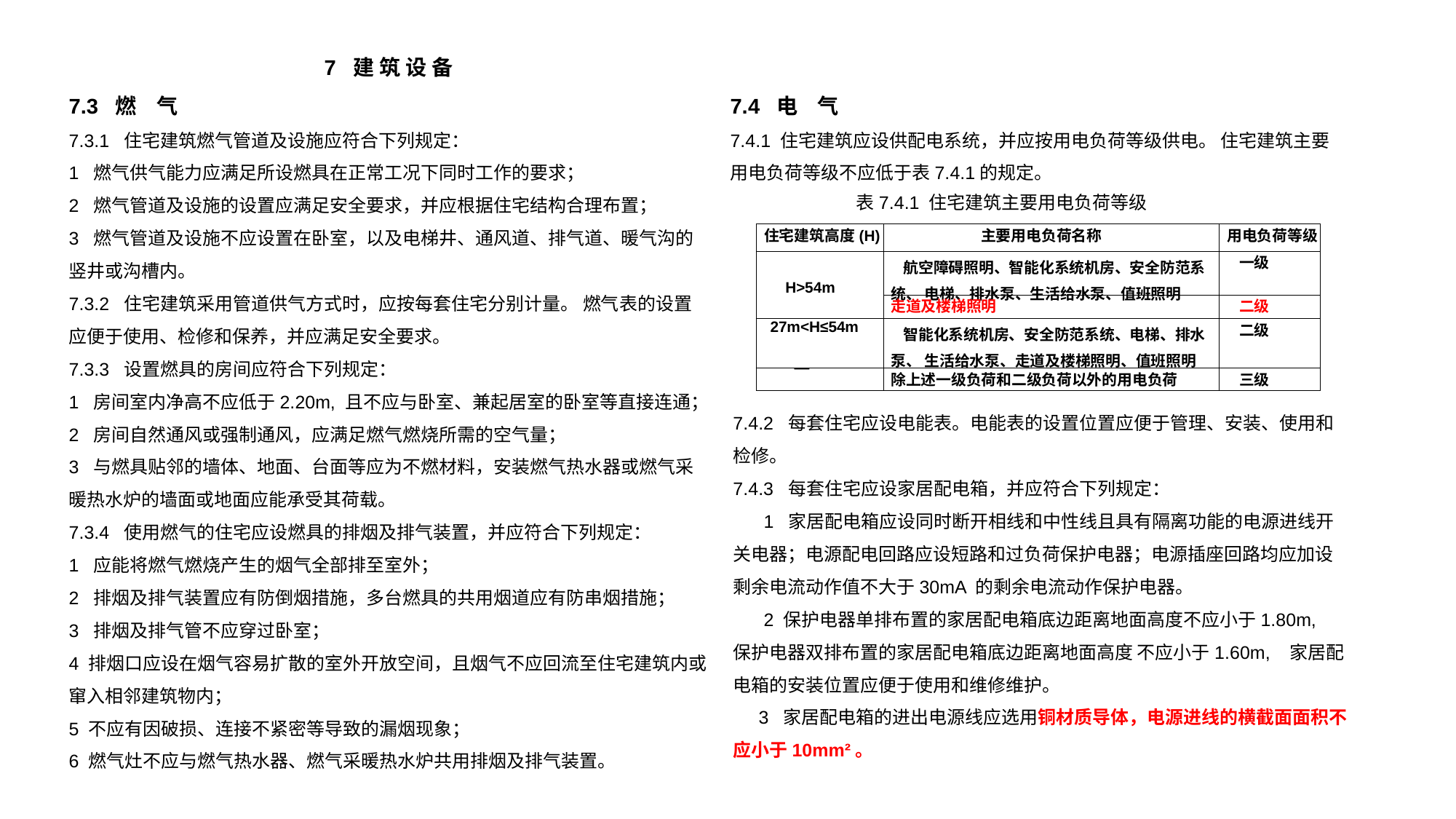

7  建 筑 设 备
7.3  燃    气
7.3.1  住宅建筑燃气管道及设施应符合下列规定：
1  燃气供气能力应满足所设燃具在正常工况下同时工作的要求；
2  燃气管道及设施的设置应满足安全要求，并应根据住宅结构合理布置；
3  燃气管道及设施不应设置在卧室，以及电梯井、通风道、排气道、暖气沟的竖井或沟槽内。
7.3.2  住宅建筑采用管道供气方式时，应按每套住宅分别计量。 燃气表的设置应便于使用、检修和保养，并应满足安全要求。
7.3.3  设置燃具的房间应符合下列规定：
1  房间室内净高不应低于2.20m, 且不应与卧室、兼起居室的卧室等直接连通；
2  房间自然通风或强制通风，应满足燃气燃烧所需的空气量；
3  与燃具贴邻的墙体、地面、台面等应为不燃材料，安装燃气热水器或燃气采暖热水炉的墙面或地面应能承受其荷载。
7.3.4  使用燃气的住宅应设燃具的排烟及排气装置，并应符合下列规定：
1  应能将燃气燃烧产生的烟气全部排至室外；
2  排烟及排气装置应有防倒烟措施，多台燃具的共用烟道应有防串烟措施；
3  排烟及排气管不应穿过卧室；
4 排烟口应设在烟气容易扩散的室外开放空间，且烟气不应回流至住宅建筑内或窜入相邻建筑物内；
5 不应有因破损、连接不紧密等导致的漏烟现象；
6 燃气灶不应与燃气热水器、燃气采暖热水炉共用排烟及排气装置。

7.4  电    气
7.4.1 住宅建筑应设供配电系统，并应按用电负荷等级供电。 住宅建筑主要用电负荷等级不应低于表7.4.1的规定。

表7.4.1 住宅建筑主要用电负荷等级
| 住宅建筑高度(H) | 主要用电负荷名称 | 用电负荷等级 |
| --- | --- | --- |
| H>54m | 航空障碍照明、智能化系统机房、安全防范系统、 电梯、排水泵、生活给水泵、值班照明 | 一级 |
|  | 走道及楼梯照明 | 二级 |
| 27m<H≤54m | 智能化系统机房、安全防范系统、电梯、排水泵、 生活给水泵、走道及楼梯照明、值班照明 | 二级 |
| — | 除上述一级负荷和二级负荷以外的用电负荷 | 三级 |
7.4.2  每套住宅应设电能表。电能表的设置位置应便于管理、安装、使用和检修。
7.4.3  每套住宅应设家居配电箱，并应符合下列规定：
      1  家居配电箱应设同时断开相线和中性线且具有隔离功能的电源进线开关电器；电源配电回路应设短路和过负荷保护电器；电源插座回路均应加设剩余电流动作值不大于30mA 的剩余电流动作保护电器。
      2 保护电器单排布置的家居配电箱底边距离地面高度不应小于1.80m,   保护电器双排布置的家居配电箱底边距离地面高度 不应小于1.60m,   家居配电箱的安装位置应便于使用和维修维护。
     3  家居配电箱的进出电源线应选用铜材质导体，电源进线的横截面面积不应小于10mm²。